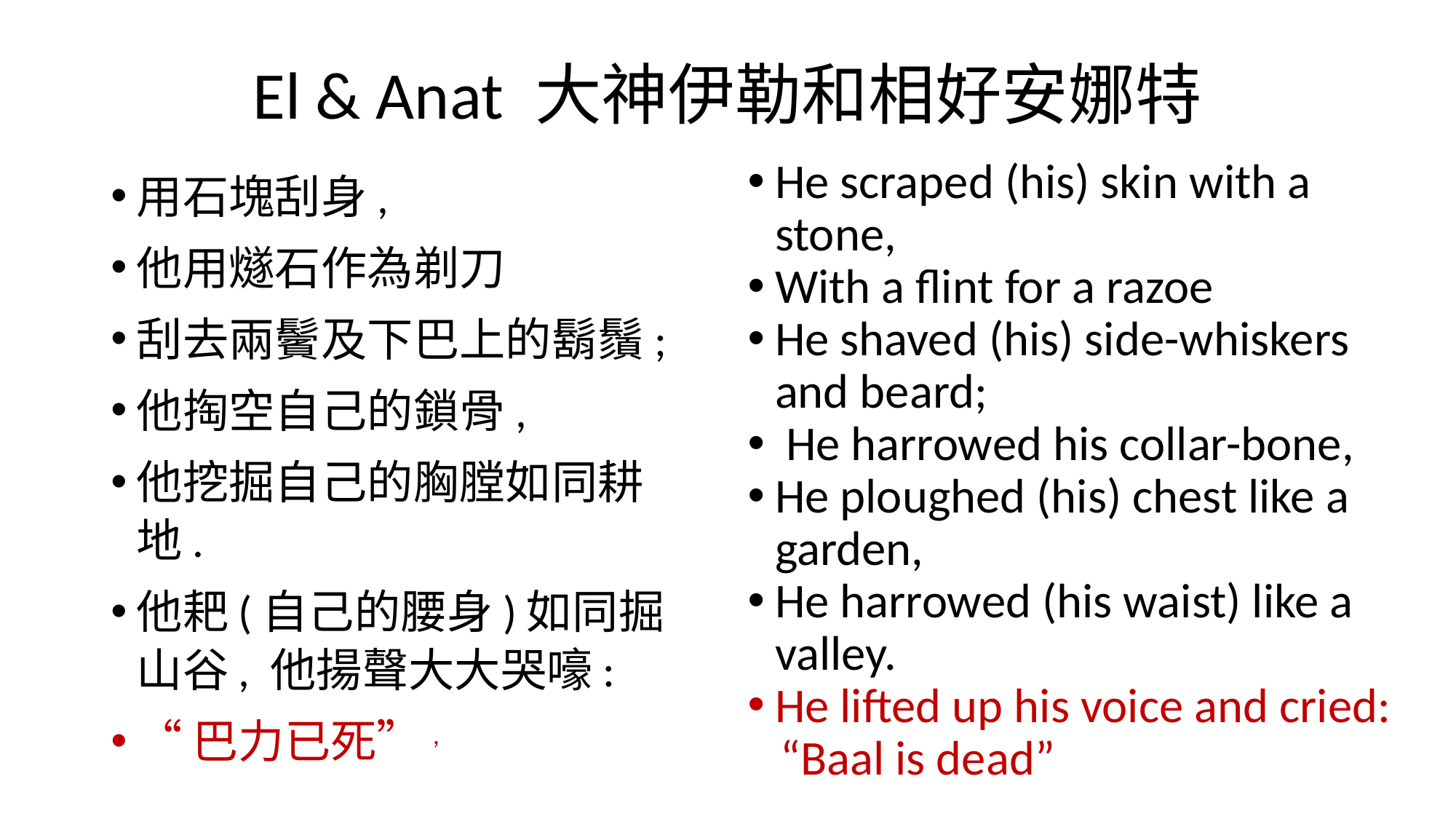

# El & Anat 大神伊勒和相好安娜特
He scraped (his) skin with a stone,
With a flint for a razoe
He shaved (his) side-whiskers and beard;
 He harrowed his collar-bone,
He ploughed (his) chest like a garden,
He harrowed (his waist) like a valley.
He lifted up his voice and cried:
   “Baal is dead”
用石塊刮身,
他用燧石作為剃刀
刮去兩鬢及下巴上的鬍鬚;
他掏空自己的鎖骨,
他挖掘自己的胸膛如同耕地.
他耙(自己的腰身)如同掘山谷, 他揚聲大大哭嚎:
“巴力已死”,